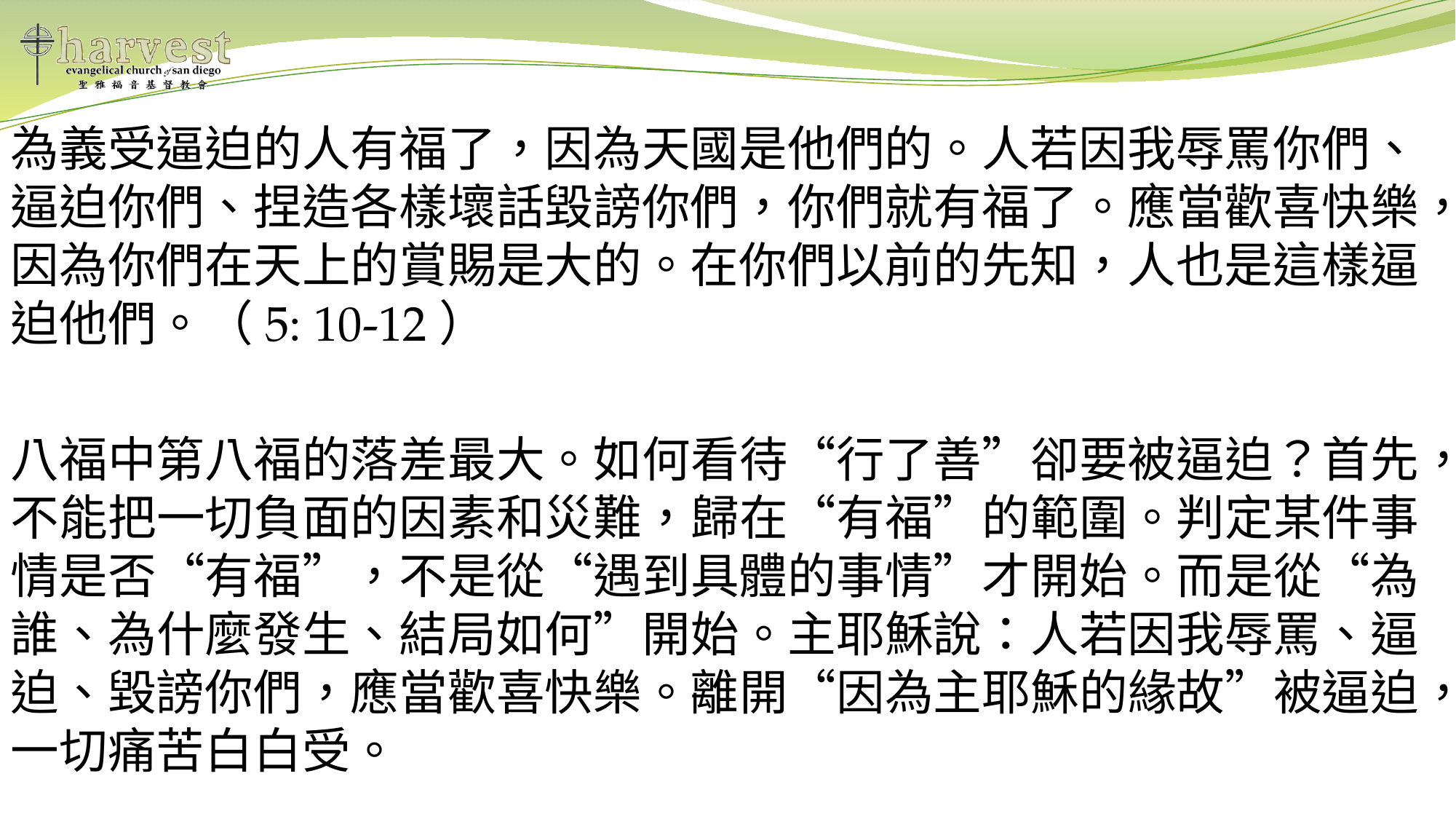

為義受逼迫的人有福了，因為天國是他們的。人若因我辱罵你們、逼迫你們、捏造各樣壞話毀謗你們，你們就有福了。應當歡喜快樂，因為你們在天上的賞賜是大的。在你們以前的先知，人也是這樣逼迫他們。（5: 10-12）

八福中第八福的落差最大。如何看待“行了善”卻要被逼迫？首先，不能把一切負面的因素和災難，歸在“有福”的範圍。判定某件事情是否“有福”，不是從“遇到具體的事情”才開始。而是從“為誰、為什麼發生、結局如何”開始。主耶穌說：人若因我辱罵、逼迫、毀謗你們，應當歡喜快樂。離開“因為主耶穌的緣故”被逼迫，一切痛苦白白受。

#